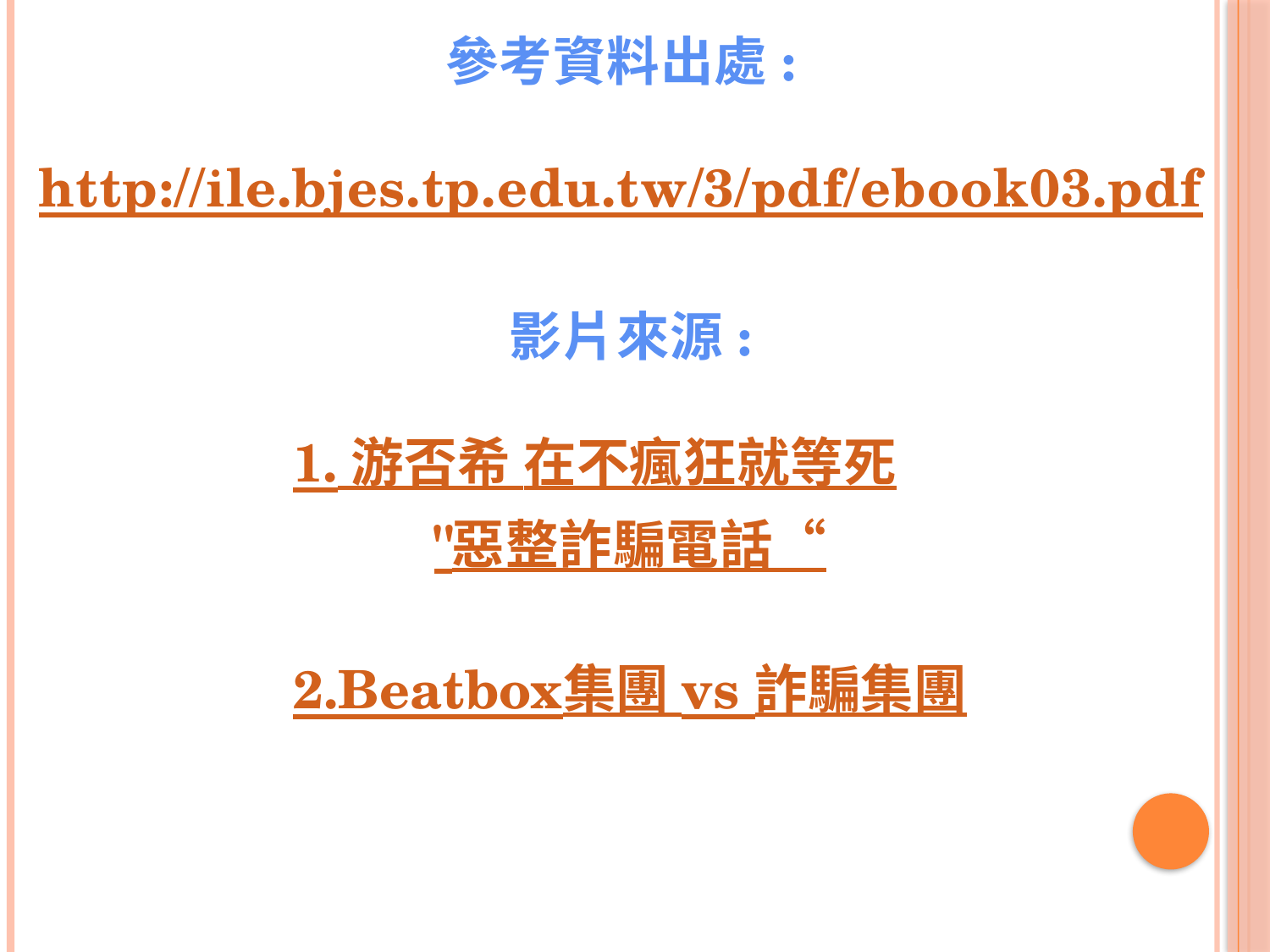

參考資料出處:

http://ile.bjes.tp.edu.tw/3/pdf/ebook03.pdf

影片來源:

1. 游否希 在不瘋狂就等死
"惡整詐騙電話“

2.Beatbox集團 vs 詐騙集團